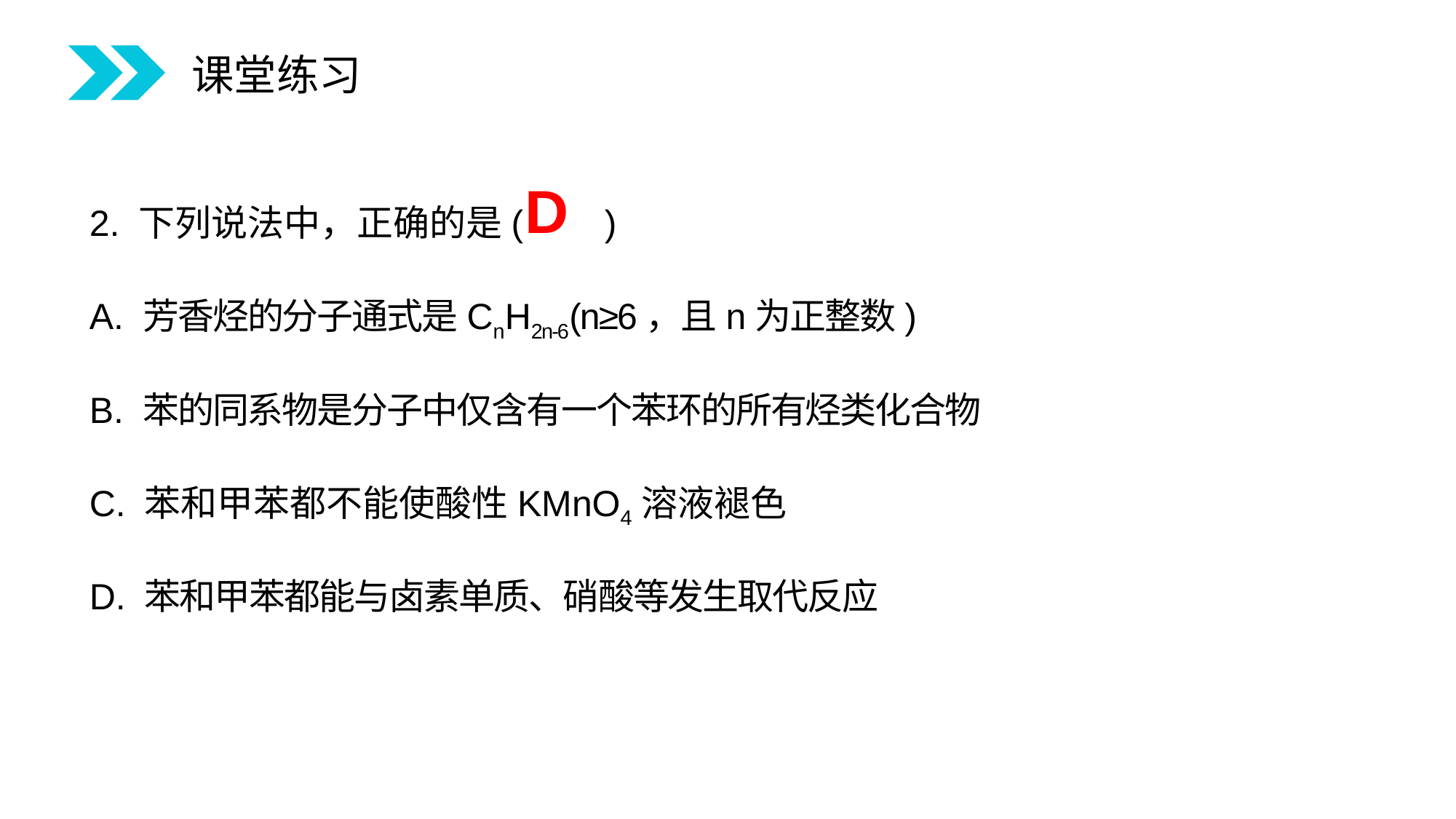

课堂练习
2. 下列说法中，正确的是(        )
A. 芳香烃的分子通式是CnH2n-6(n≥6，且n为正整数)
B. 苯的同系物是分子中仅含有一个苯环的所有烃类化合物
C. 苯和甲苯都不能使酸性KMnO4溶液褪色
D. 苯和甲苯都能与卤素单质、硝酸等发生取代反应
D